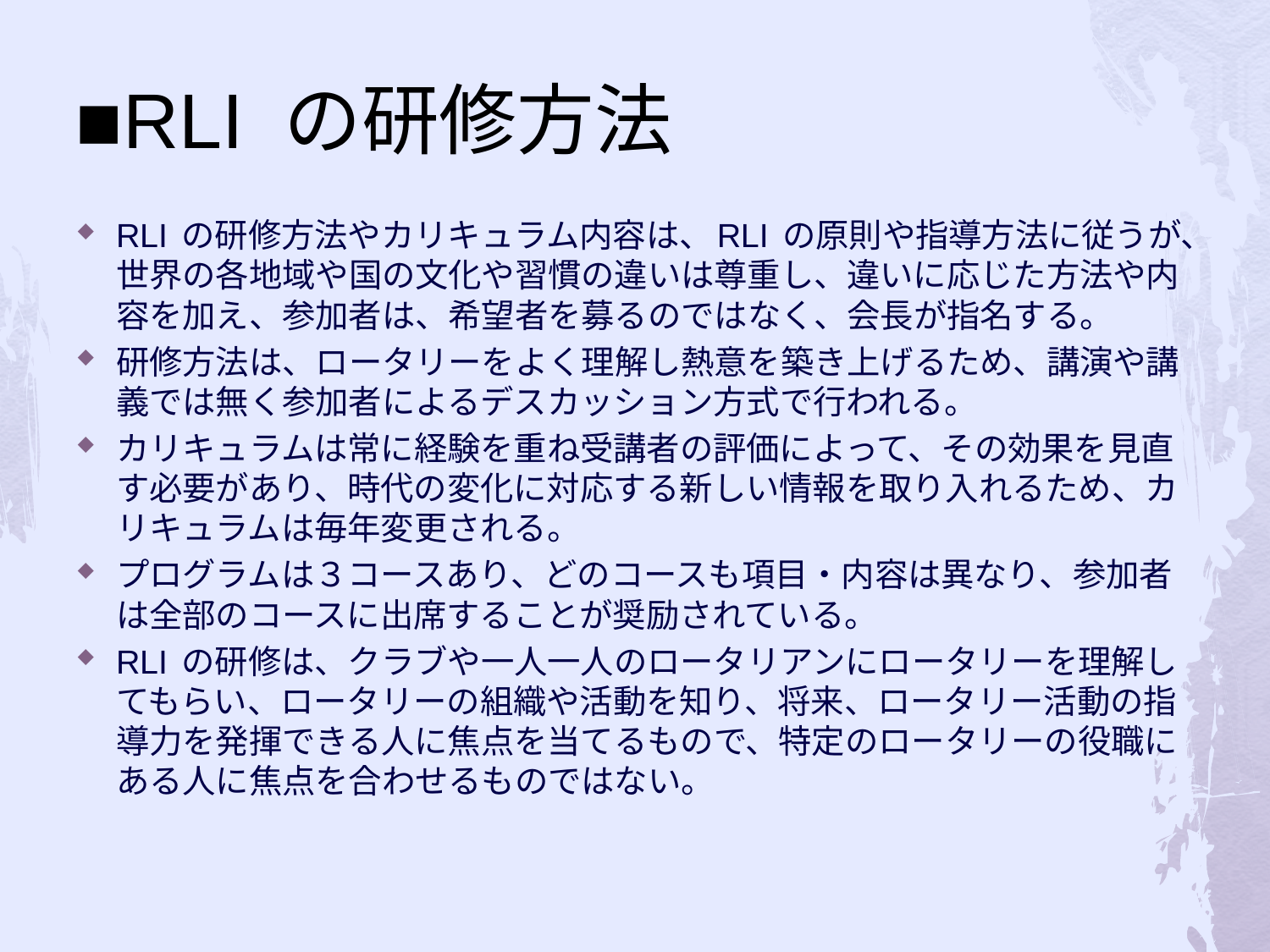

# ■RLI の研修方法
RLI の研修方法やカリキュラム内容は、RLI の原則や指導方法に従うが、世界の各地域や国の文化や習慣の違いは尊重し、違いに応じた方法や内容を加え、参加者は、希望者を募るのではなく、会長が指名する。
研修方法は、ロータリーをよく理解し熱意を築き上げるため、講演や講義では無く参加者によるデスカッション方式で行われる。
カリキュラムは常に経験を重ね受講者の評価によって、その効果を見直す必要があり、時代の変化に対応する新しい情報を取り入れるため、カリキュラムは毎年変更される。
プログラムは３コースあり、どのコースも項目・内容は異なり、参加者は全部のコースに出席することが奨励されている。
RLI の研修は、クラブや一人一人のロータリアンにロータリーを理解してもらい、ロータリーの組織や活動を知り、将来、ロータリー活動の指導力を発揮できる人に焦点を当てるもので、特定のロータリーの役職にある人に焦点を合わせるものではない。